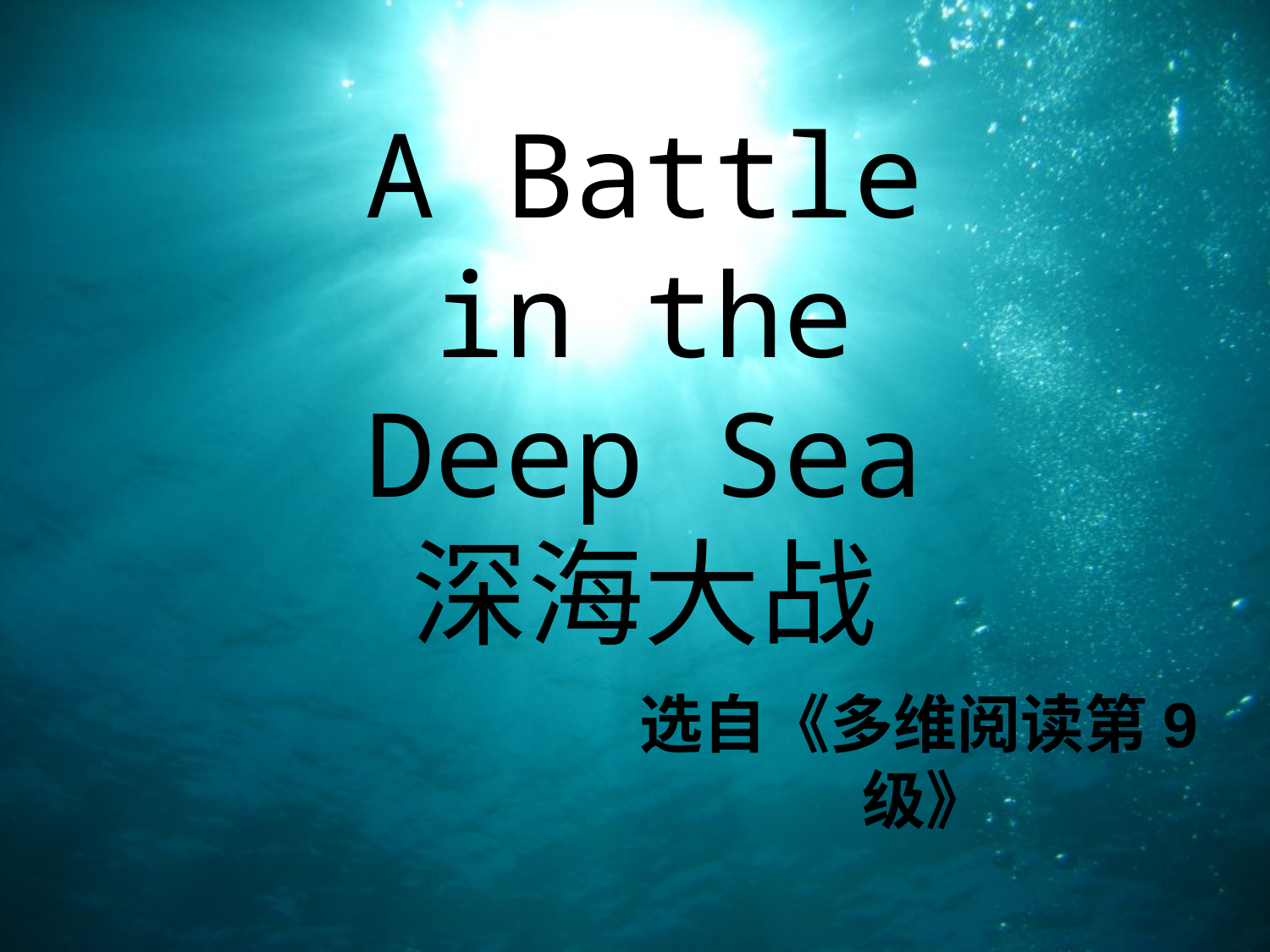

A Battle in the Deep Sea
深海大战
选自《多维阅读第9级》